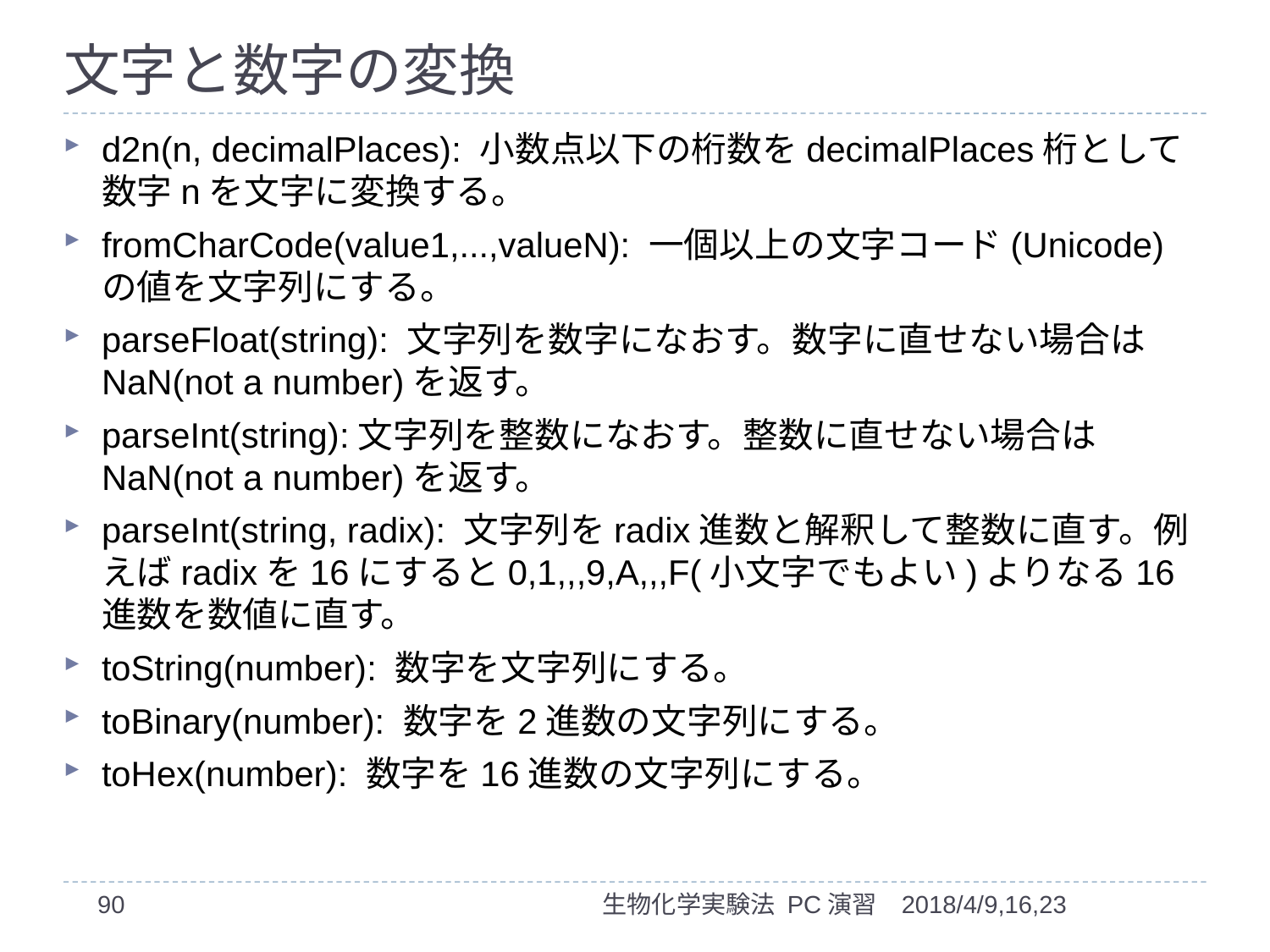

# 文字と数字の変換
d2n(n, decimalPlaces): 小数点以下の桁数をdecimalPlaces桁として数字nを文字に変換する。
fromCharCode(value1,...,valueN): 一個以上の文字コード(Unicode)の値を文字列にする。
parseFloat(string): 文字列を数字になおす。数字に直せない場合はNaN(not a number)を返す。
parseInt(string):文字列を整数になおす。整数に直せない場合はNaN(not a number)を返す。
parseInt(string, radix): 文字列をradix進数と解釈して整数に直す。例えばradixを16にすると0,1,,,9,A,,,F(小文字でもよい)よりなる16進数を数値に直す。
toString(number): 数字を文字列にする。
toBinary(number): 数字を2進数の文字列にする。
toHex(number): 数字を16進数の文字列にする。
90
生物化学実験法 PC演習
2018/4/9,16,23